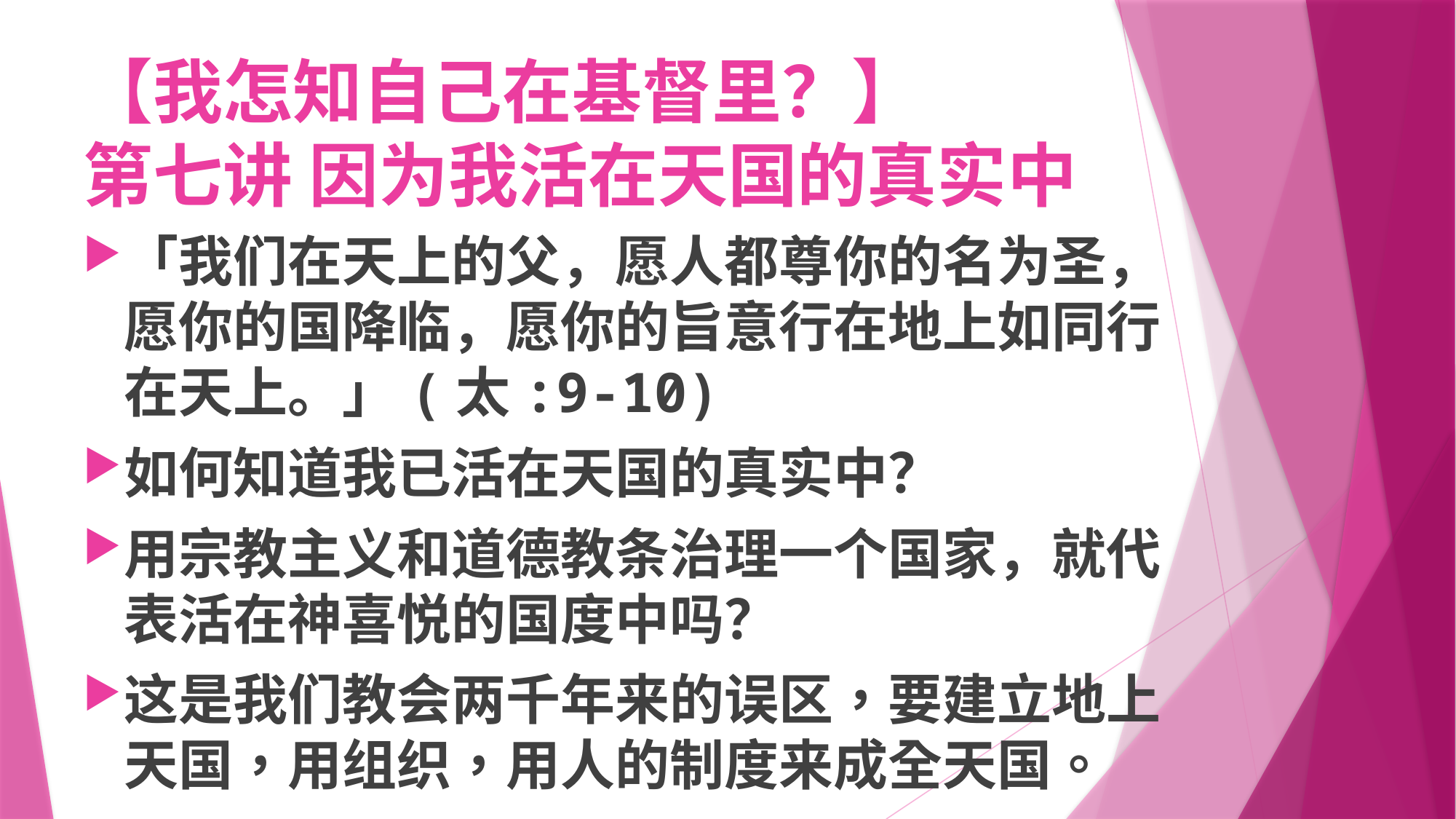

# 【我怎知自己在基督里？】 第七讲 因为我活在天国的真实中
「我们在天上的父，愿人都尊你的名为圣，愿你的国降临，愿你的旨意行在地上如同行在天上。」(太:9-10)
如何知道我已活在天国的真实中？
用宗教主义和道德教条治理一个国家，就代表活在神喜悦的国度中吗？
这是我们教会两千年来的误区，要建立地上天国，用组织，用人的制度来成全天国。